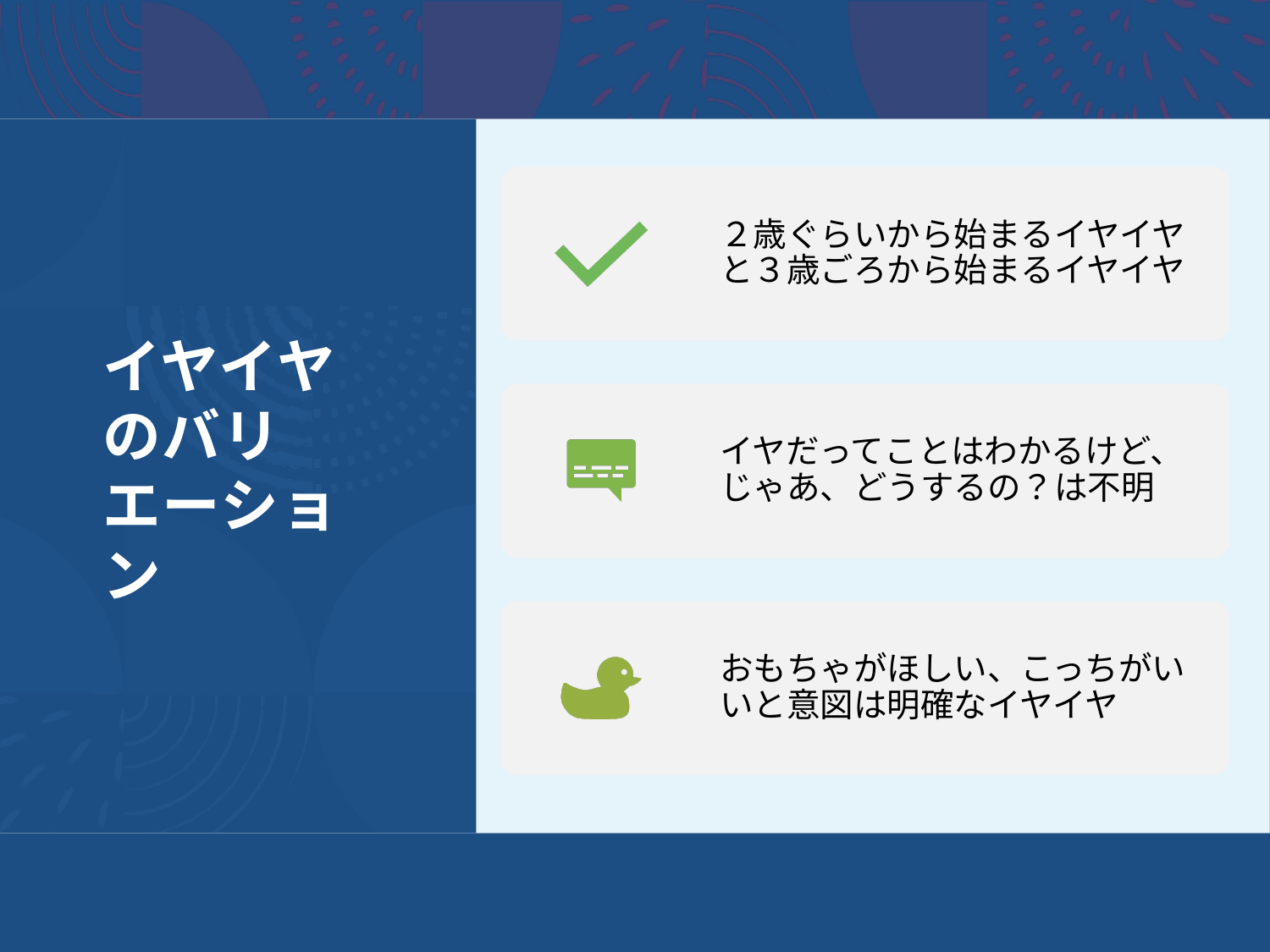

２歳ぐらいから始まるイヤイヤと３歳ごろから始まるイヤイヤ
イヤだってことはわかるけど、じゃあ、どうするの？は不明
おもちゃがほしい、こっちがいいと意図は明確なイヤイヤ
# イヤイヤのバリエーション